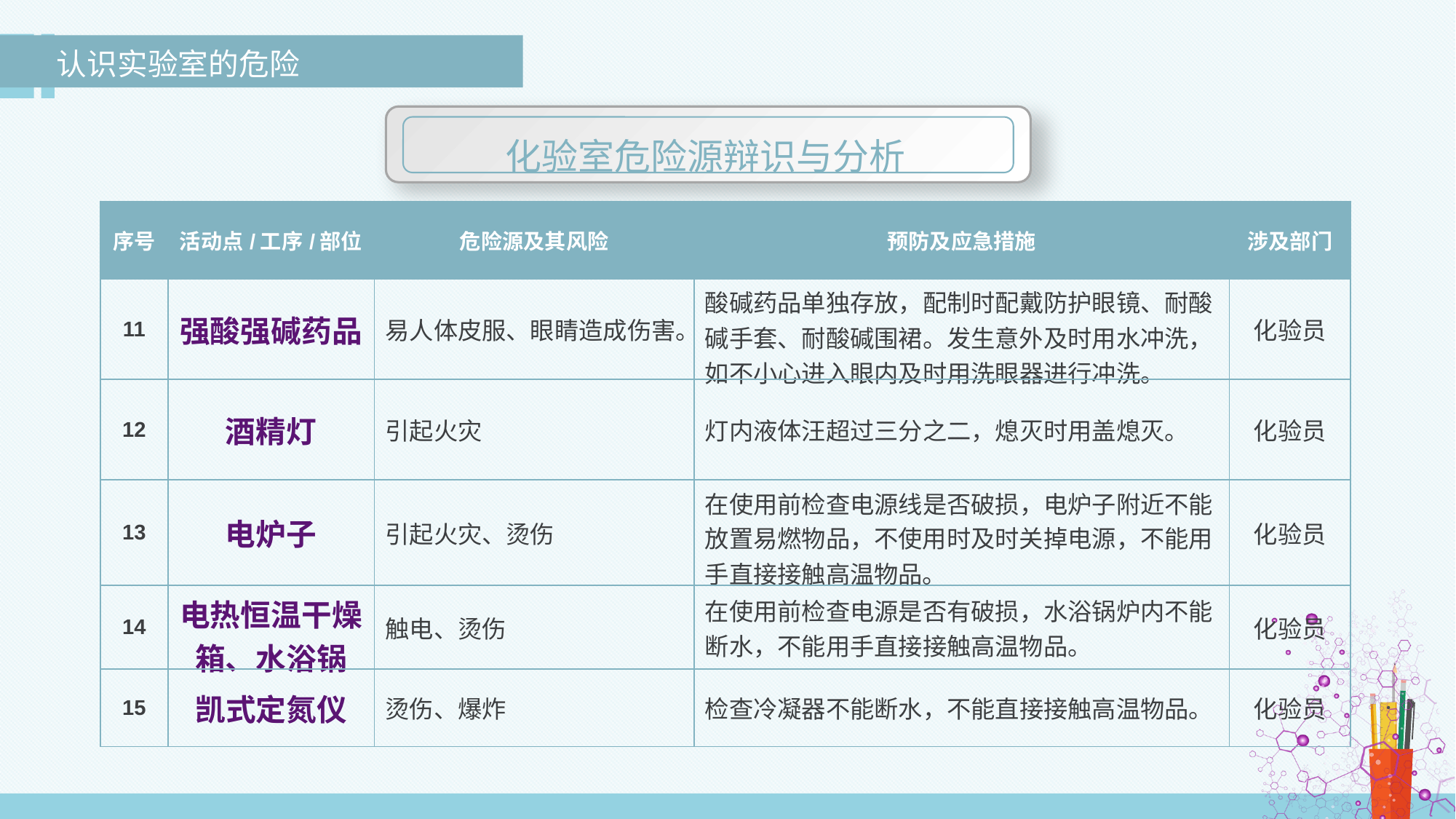

认识实验室的危险

化验室危险源辩识与分析

| 序号 | 活动点/工序/部位 | 危险源及其风险 | 预防及应急措施 | 涉及部门 |
| --- | --- | --- | --- | --- |
| 11 | 强酸强碱药品 | 易人体皮服、眼睛造成伤害。 | 酸碱药品单独存放，配制时配戴防护眼镜、耐酸碱手套、耐酸碱围裙。发生意外及时用水冲洗，如不小心进入眼内及时用洗眼器进行冲洗。 | 化验员 |
| 12 | 酒精灯 | 引起火灾 | 灯内液体汪超过三分之二，熄灭时用盖熄灭。 | 化验员 |
| 13 | 电炉子 | 引起火灾、烫伤 | 在使用前检查电源线是否破损，电炉子附近不能放置易燃物品，不使用时及时关掉电源，不能用手直接接触高温物品。 | 化验员 |
| 14 | 电热恒温干燥箱、水浴锅 | 触电、烫伤 | 在使用前检查电源是否有破损，水浴锅炉内不能断水，不能用手直接接触高温物品。 | 化验员 |
| 15 | 凯式定氮仪 | 烫伤、爆炸 | 检查冷凝器不能断水，不能直接接触高温物品。 | 化验员 |